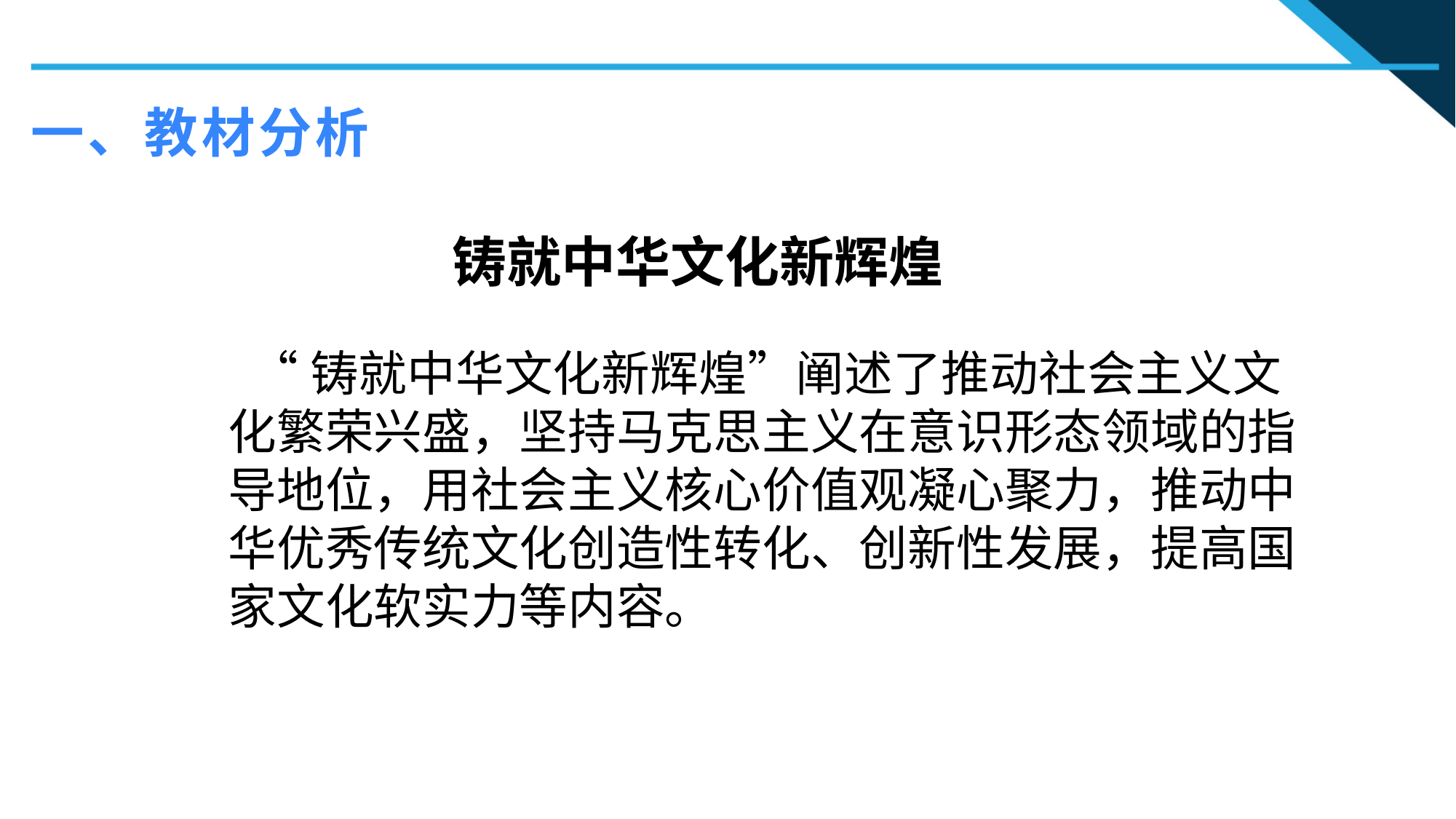

一、教材分析
铸就中华文化新辉煌
  “铸就中华文化新辉煌”阐述了推动社会主义文化繁荣兴盛，坚持马克思主义在意识形态领域的指导地位，用社会主义核心价值观凝心聚力，推动中华优秀传统文化创造性转化、创新性发展，提高国家文化软实力等内容。